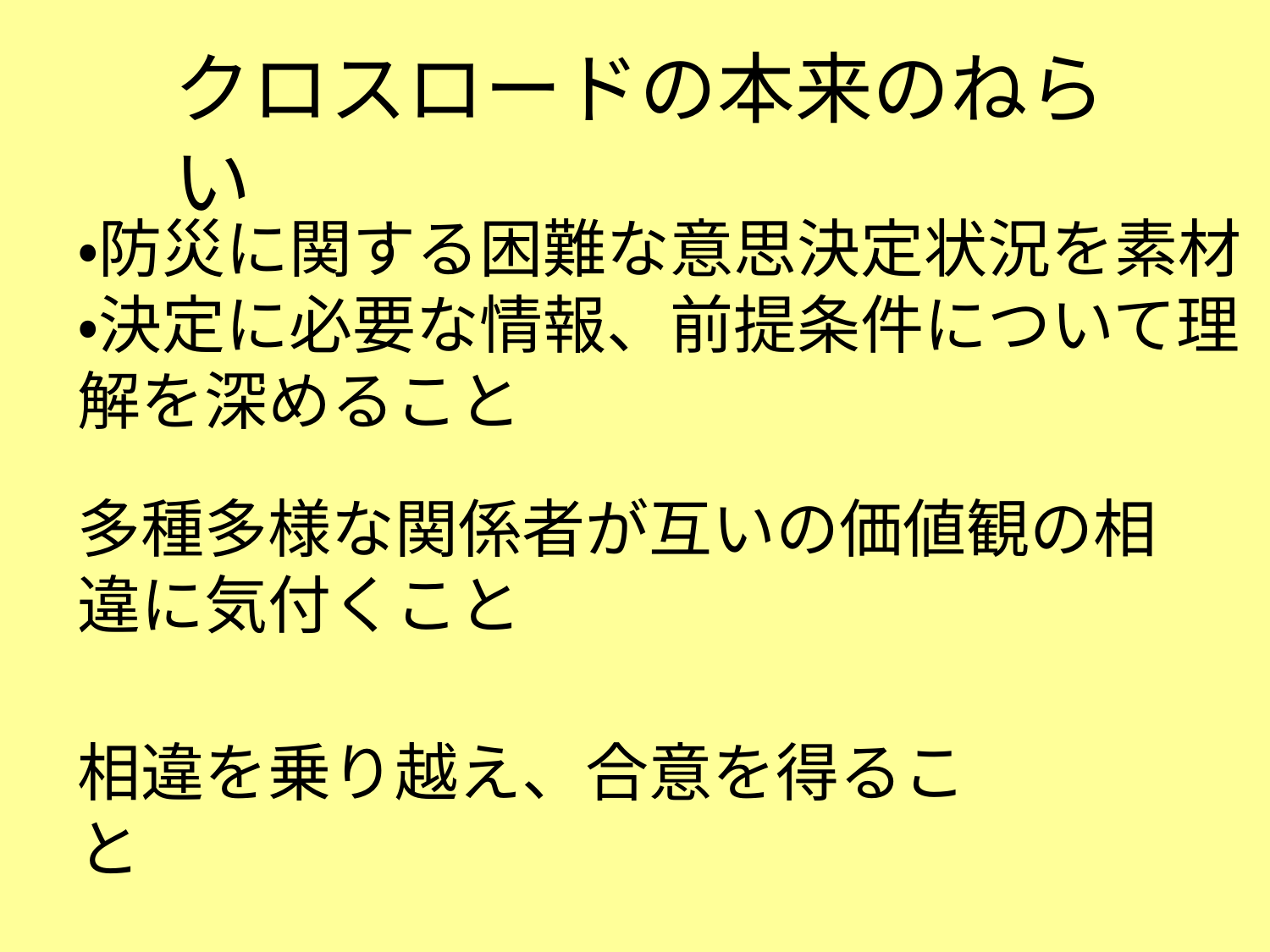

クロスロードの本来のねらい
・防災に関する困難な意思決定状況を素材
・決定に必要な情報、前提条件について理解を深めること
多種多様な関係者が互いの価値観の相違に気付くこと
相違を乗り越え、合意を得ること